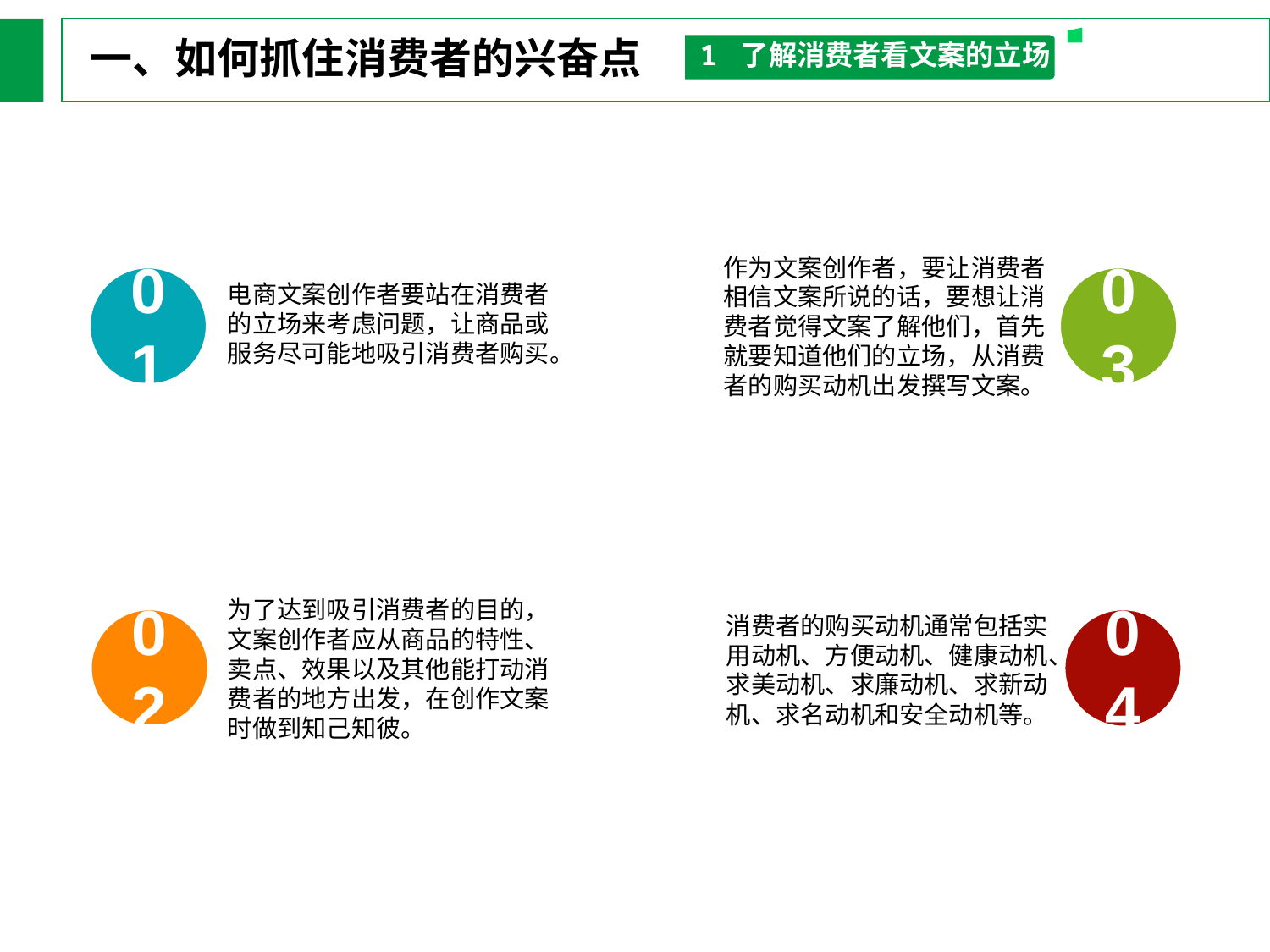

一、如何抓住消费者的兴奋点

1 了解消费者看文案的立场
电商文案创作者要站在消费者的立场来考虑问题，让商品或服务尽可能地吸引消费者购买。
作为文案创作者，要让消费者相信文案所说的话，要想让消费者觉得文案了解他们，首先就要知道他们的立场，从消费者的购买动机出发撰写文案。
01
03
为了达到吸引消费者的目的，文案创作者应从商品的特性、卖点、效果以及其他能打动消费者的地方出发，在创作文案时做到知己知彼。
消费者的购买动机通常包括实用动机、方便动机、健康动机、求美动机、求廉动机、求新动机、求名动机和安全动机等。
02
04